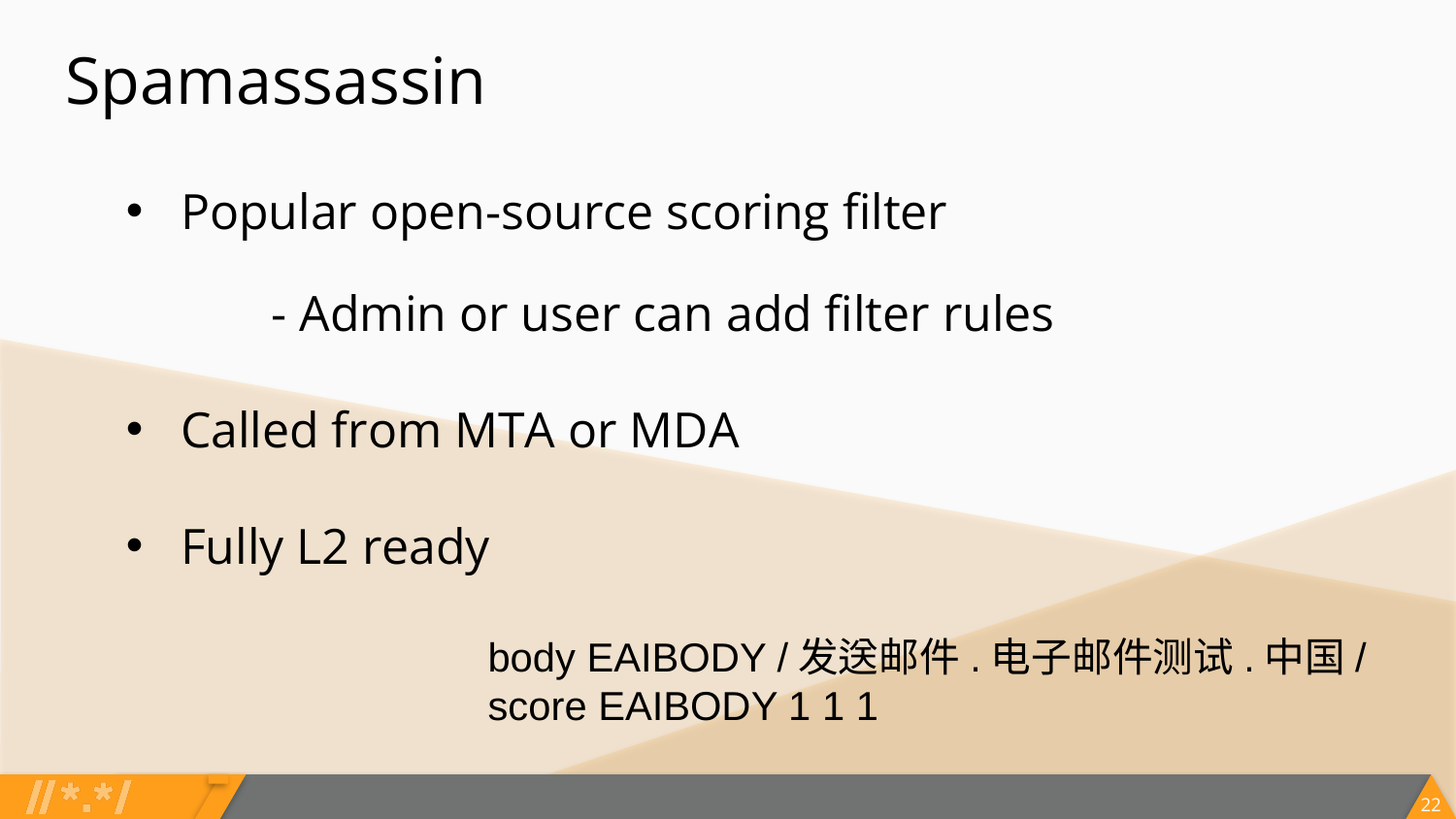

# Spamassassin
Popular open-source scoring filter

	- Admin or user can add filter rules

Called from MTA or MDA

Fully L2 ready

body EAIBODY /发送邮件.电子邮件测试.中国/
score EAIBODY 1 1 1